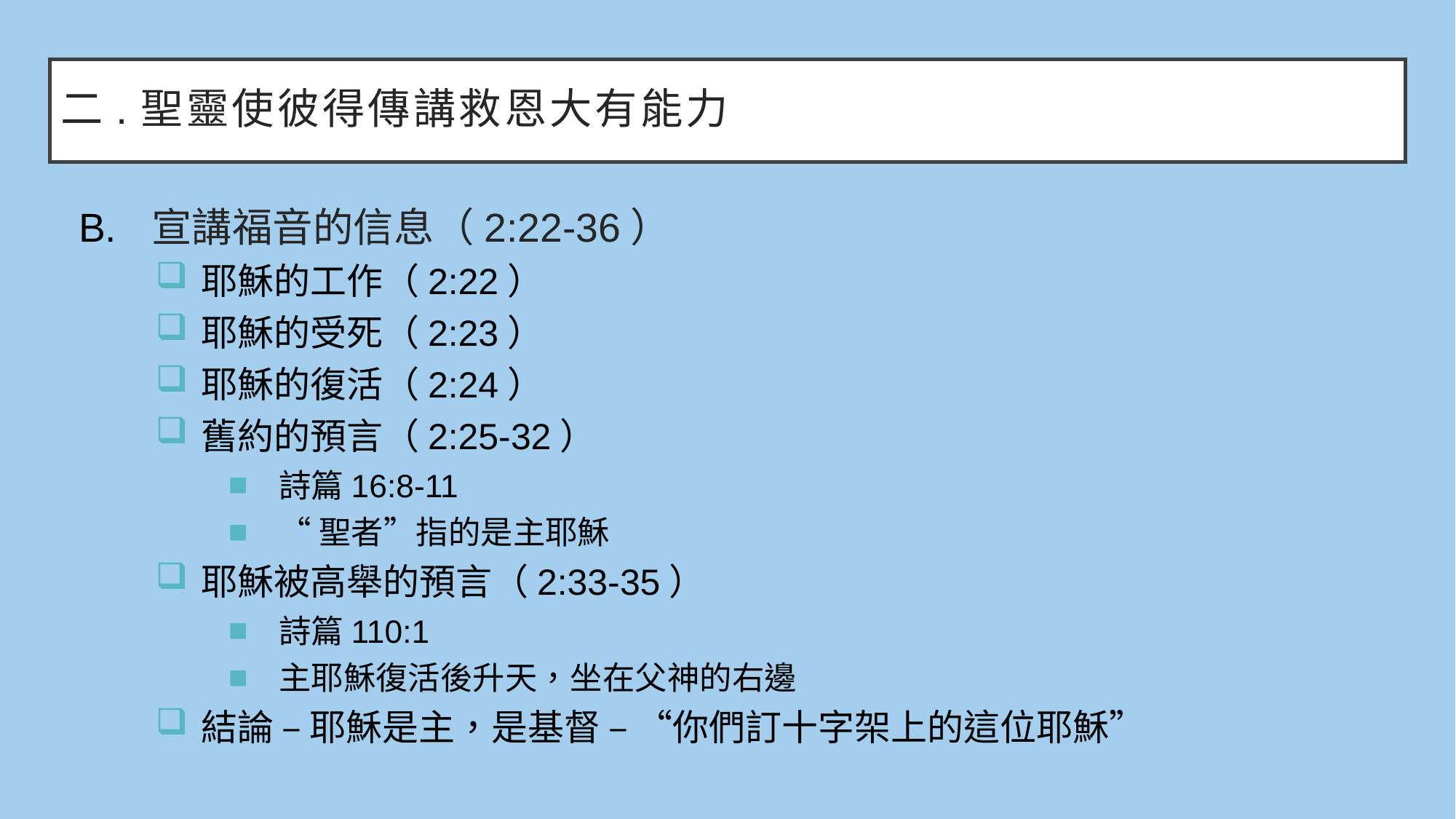

# 二.聖靈使彼得傳講救恩大有能力
宣講福音的信息（2:22-36）
耶穌的工作（2:22）
耶穌的受死（2:23）
耶穌的復活（2:24）
舊約的預言（2:25-32）
詩篇16:8-11
“聖者”指的是主耶穌
耶穌被高舉的預言（2:33-35）
詩篇110:1
主耶穌復活後升天，坐在父神的右邊
結論 – 耶穌是主，是基督 – “你們訂十字架上的這位耶穌”